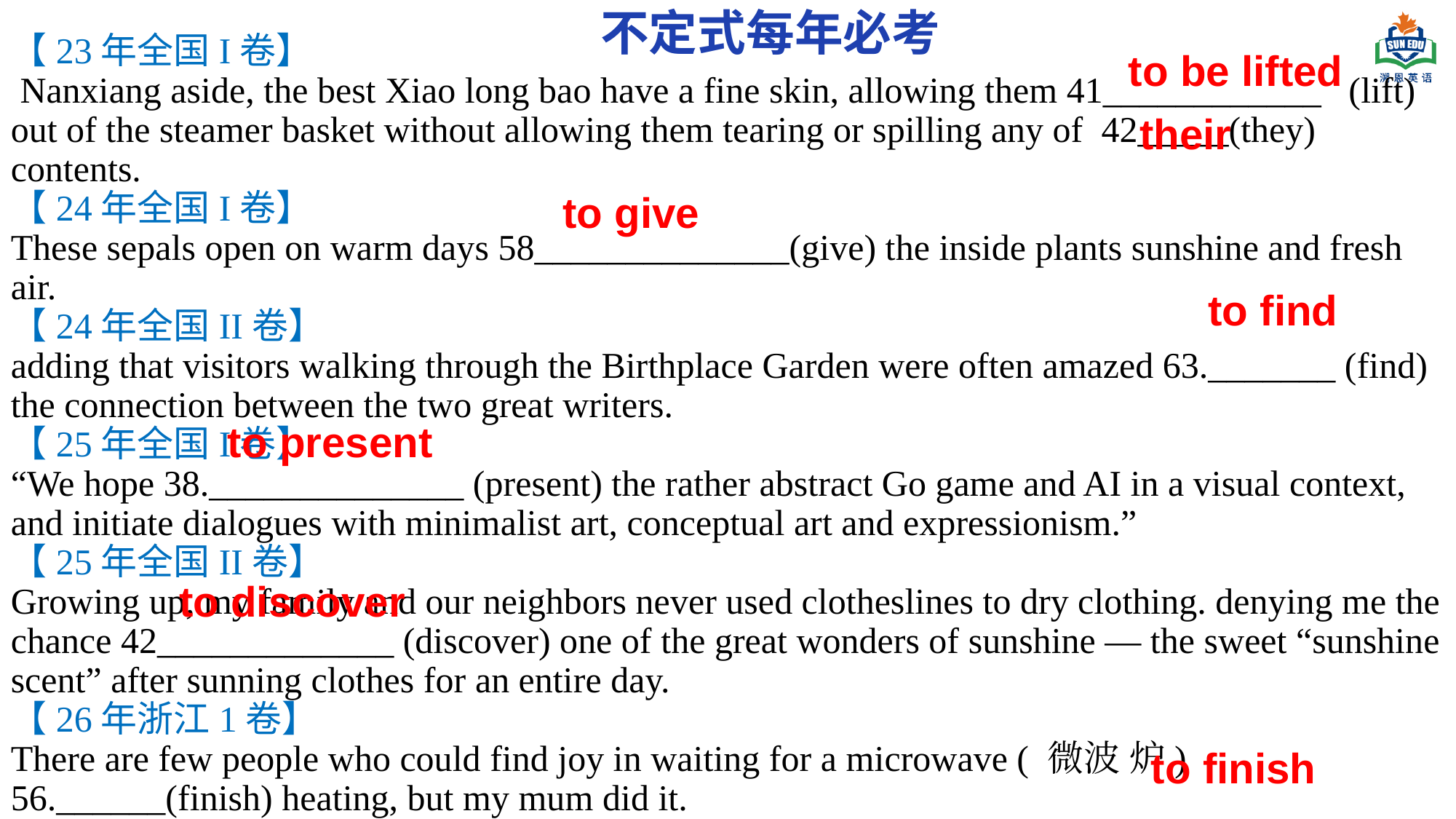

不定式每年必考
【23年全国I卷】
 Nanxiang aside, the best Xiao long bao have a fine skin, allowing them 41____________   (lift) out of the steamer basket without allowing them tearing or spilling any of  42_____(they) contents.
【24年全国I卷】
These sepals open on warm days 58______________(give) the inside plants sunshine and fresh air.
【24年全国II卷】
adding that visitors walking through the Birthplace Garden were often amazed 63._______ (find) the connection between the two great writers.
【25年全国I卷】
“We hope 38.______________ (present) the rather abstract Go game and AI in a visual context, and initiate dialogues with minimalist art, conceptual art and expressionism.”
【25年全国II卷】
Growing up, my family and our neighbors never used clotheslines to dry clothing. denying me the chance 42_____________ (discover) one of the great wonders of sunshine — the sweet “sunshine scent” after sunning clothes for an entire day.
【26年浙江1卷】
There are few people who could find joy in waiting for a microwave ( 微波 炉) 56.______(finish) heating, but my mum did it.
to be lifted
their
to give
to find
to present
to discover
to finish